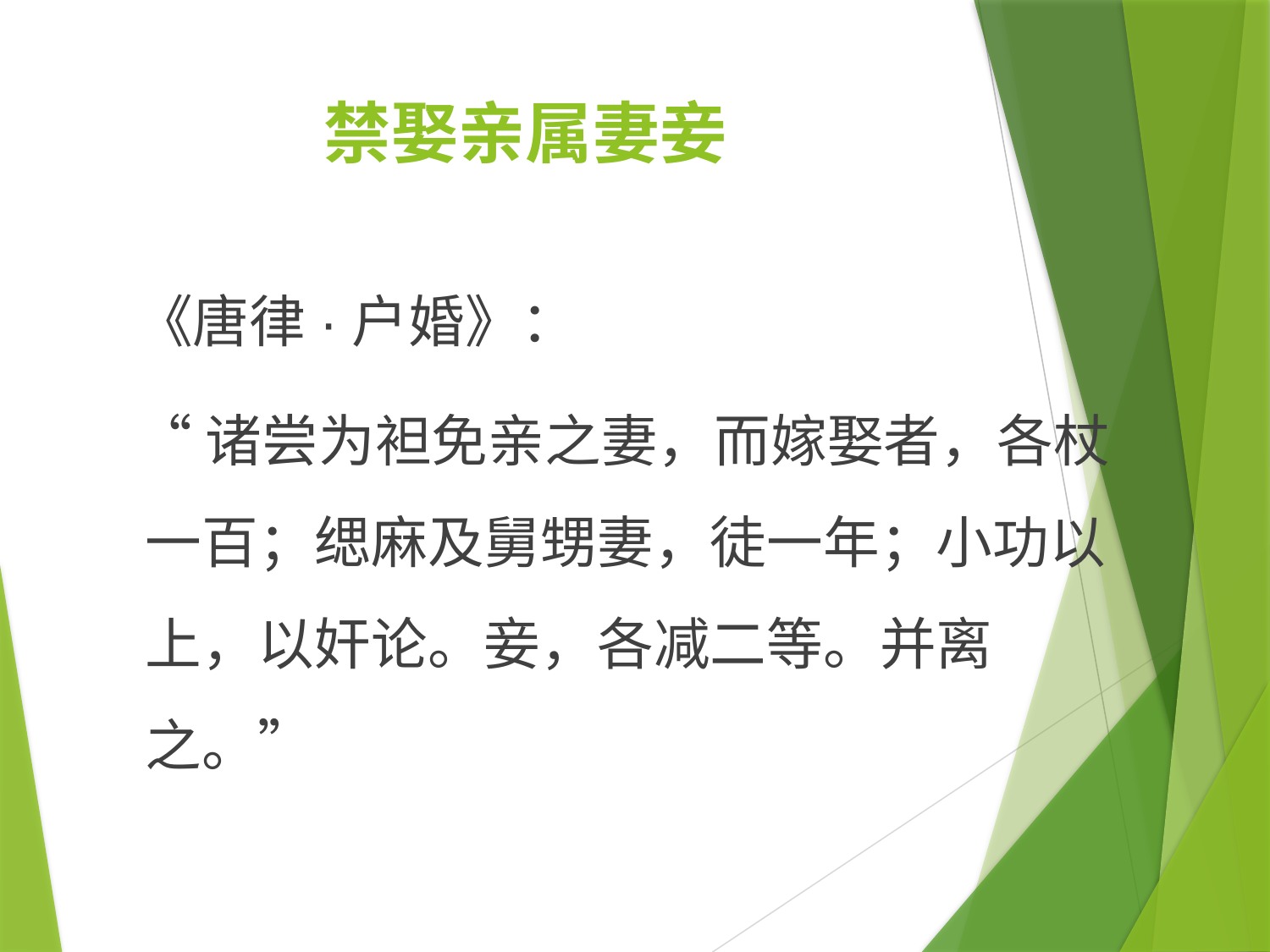

# 禁娶亲属妻妾
  《唐律·户婚》：
   “诸尝为袒免亲之妻，而嫁娶者，各杖一百；缌麻及舅甥妻，徒一年；小功以上，以奸论。妾，各减二等。并离之。”